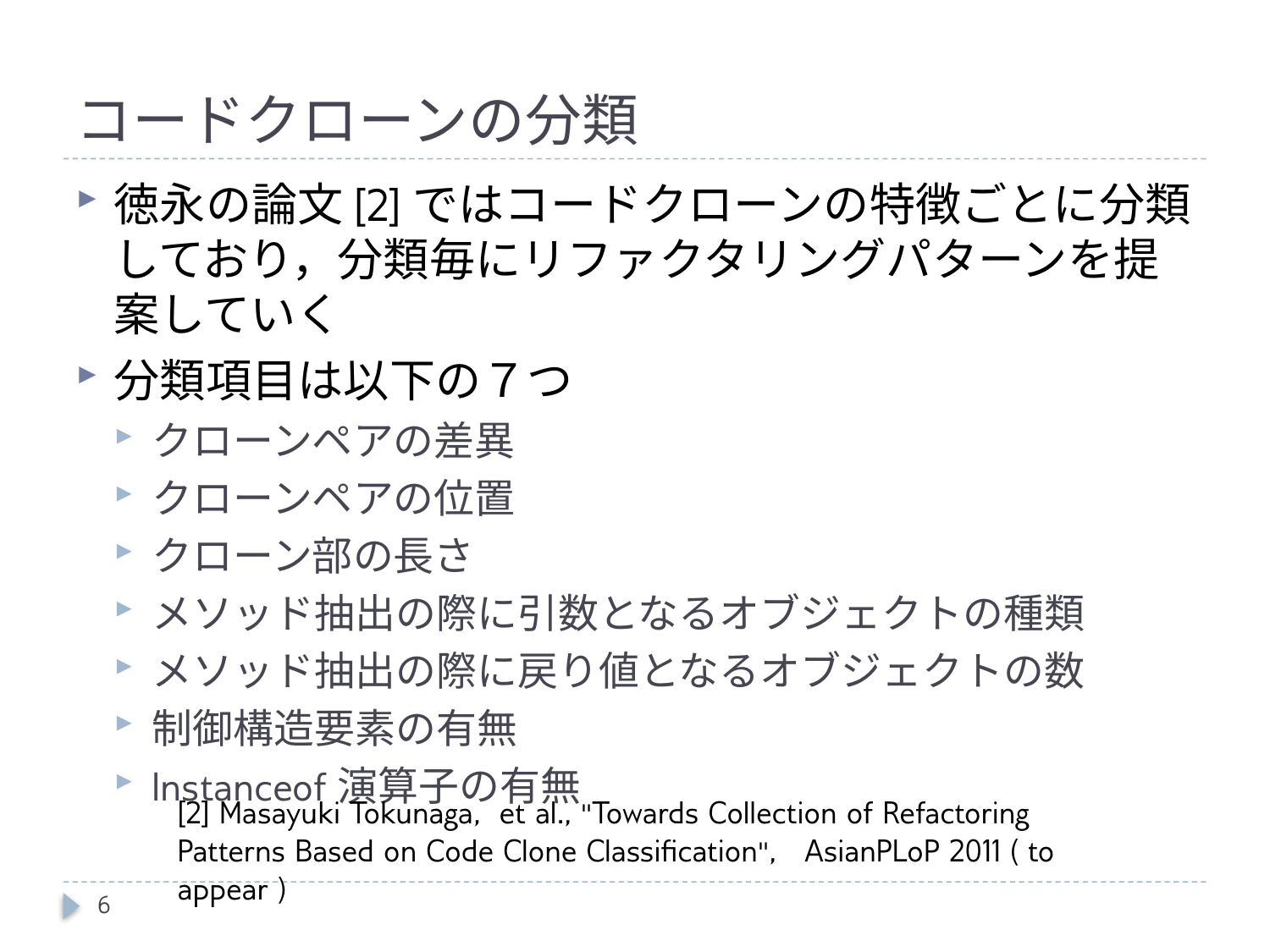

# コードクローンの分類
徳永の論文[2]ではコードクローンの特徴ごとに分類しており，分類毎にリファクタリングパターンを提案していく
分類項目は以下の７つ
クローンペアの差異
クローンペアの位置
クローン部の長さ
メソッド抽出の際に引数となるオブジェクトの種類
メソッド抽出の際に戻り値となるオブジェクトの数
制御構造要素の有無
Instanceof演算子の有無

[2] Masayuki Tokunaga,  et al., "Towards Collection of Refactoring Patterns Based on Code Clone Classification",   AsianPLoP 2011 ( to appear )

6